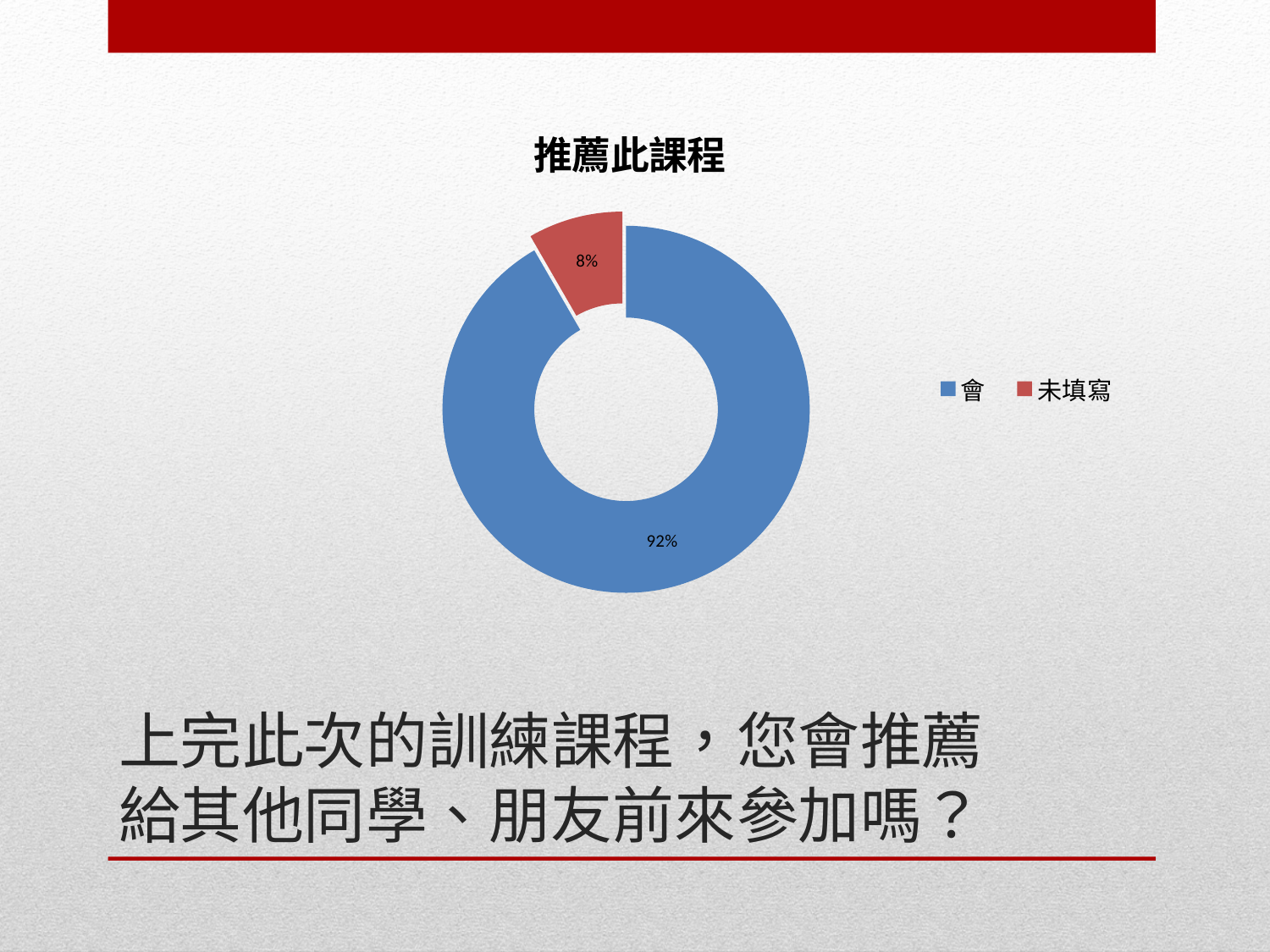

### Chart:

| Category | 推薦此課程 |
|---|---|
| 會 | 22.0 |
| 未填寫 | 2.0 |
# 上完此次的訓練課程，您會推薦給其他同學、朋友前來參加嗎？